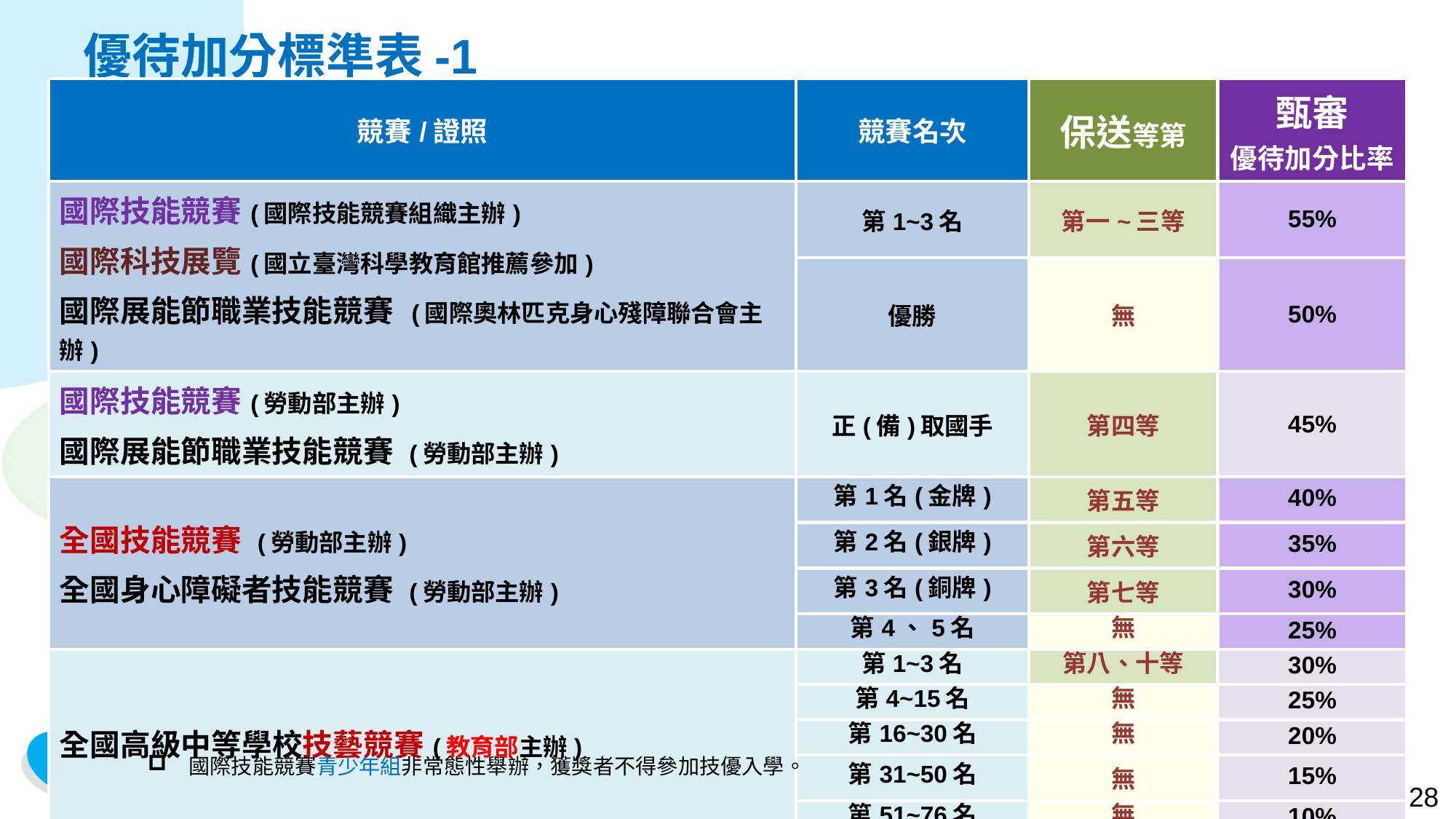

# 優待加分標準表-1
| 競賽/證照 | 競賽名次 | 保送等第 | 甄審 優待加分比率 |
| --- | --- | --- | --- |
| 國際技能競賽(國際技能競賽組織主辦) 國際科技展覽(國立臺灣科學教育館推薦參加) 國際展能節職業技能競賽 (國際奧林匹克身心殘障聯合會主辦) | 第1~3名 | 第一~三等 | 55% |
|  | 優勝 | 無 | 50% |
| 國際技能競賽(勞動部主辦) 國際展能節職業技能競賽 (勞動部主辦) | 正(備)取國手 | 第四等 | 45% |
| 全國技能競賽 (勞動部主辦) 全國身心障礙者技能競賽 (勞動部主辦) | 第1名(金牌) | 第五等 | 40% |
|  | 第2名(銀牌) | 第六等 | 35% |
|  | 第3名(銅牌) | 第七等 | 30% |
|  | 第4、5名 | 無 | 25% |
| 全國高級中等學校技藝競賽(教育部主辦) | 第1~3名 | 第八、十等 | 30% |
|  | 第4~15名 | 無 | 25% |
|  | 第16~30名 | 無 | 20% |
|  | 第31~50名 | 無 | 15% |
|  | 第51~76名 | 無 | 10% |
國際技能競賽青少年組非常態性舉辦，獲獎者不得參加技優入學。